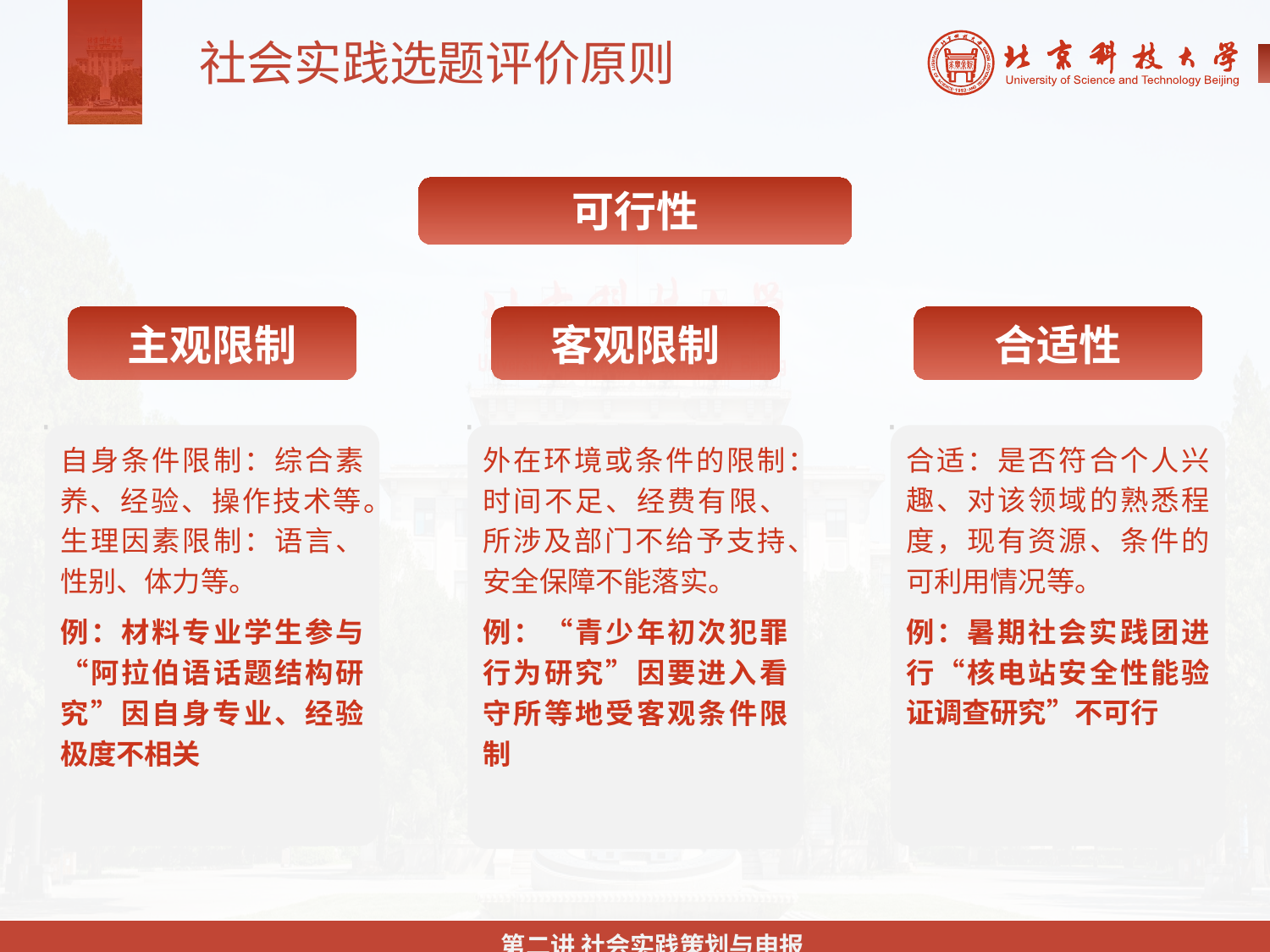

社会实践选题评价原则
可行性
主观限制
客观限制
合适性
自身条件限制：综合素养、经验、操作技术等。生理因素限制：语言、性别、体力等。
例：材料专业学生参与“阿拉伯语话题结构研究”因自身专业、经验极度不相关
外在环境或条件的限制：时间不足、经费有限、所涉及部门不给予支持、安全保障不能落实。
例：“青少年初次犯罪行为研究”因要进入看守所等地受客观条件限制
合适：是否符合个人兴趣、对该领域的熟悉程度，现有资源、条件的可利用情况等。
例：暑期社会实践团进行“核电站安全性能验证调查研究”不可行